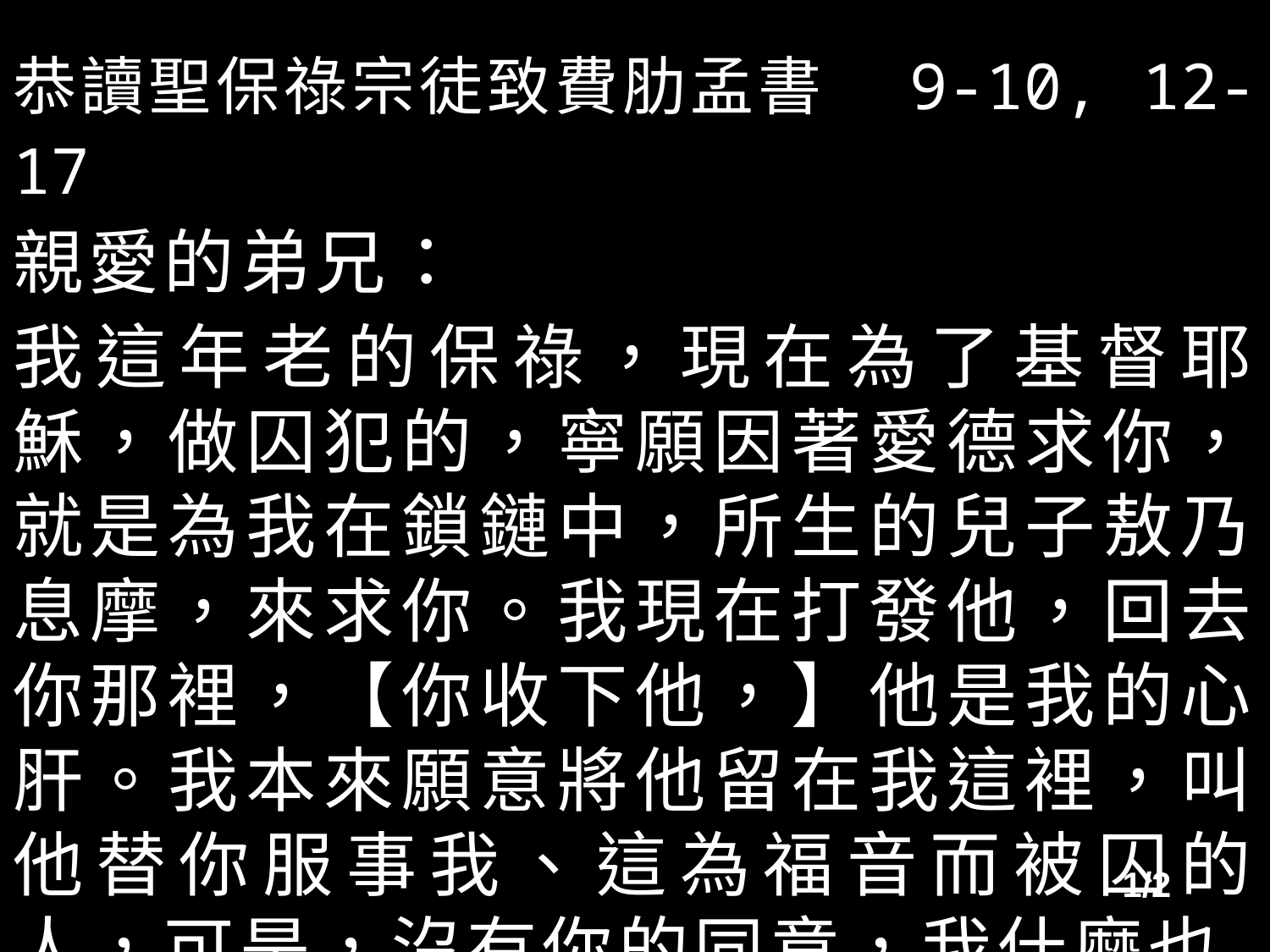

恭讀聖保祿宗徒致費肋孟書　9-10, 12-17
親愛的弟兄：
我這年老的保祿，現在為了基督耶穌，做囚犯的，寧願因著愛德求你，就是為我在鎖鏈中，所生的兒子敖乃息摩，來求你。我現在打發他，回去你那裡，【你收下他，】他是我的心肝。我本來願意將他留在我這裡，叫他替你服事我、這為福音而被囚的人，可是，沒有你的同意，我什麼也
1/2